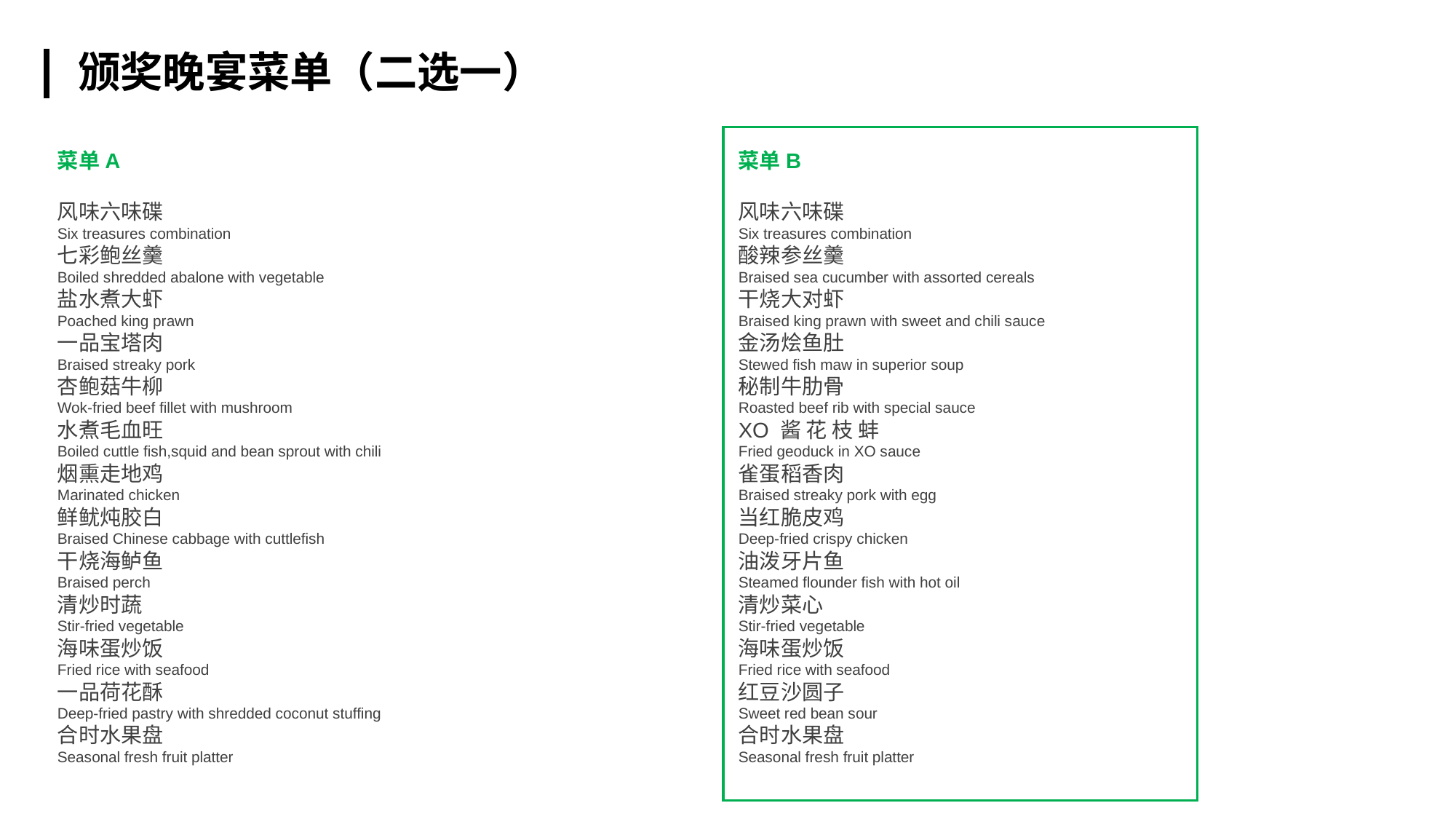

颁奖晚宴菜单（二选一）

菜单A

风味六味碟
Six treasures combination
七彩鲍丝羹
Boiled shredded abalone with vegetable
盐水煮大虾
Poached king prawn
一品宝塔肉
Braised streaky pork
杏鲍菇牛柳
Wok-fried beef fillet with mushroom
水煮毛血旺
Boiled cuttle fish,squid and bean sprout with chili
烟熏走地鸡
Marinated chicken
鲜鱿炖胶白
Braised Chinese cabbage with cuttlefish
干烧海鲈鱼
Braised perch
清炒时蔬
Stir-fried vegetable
海味蛋炒饭
Fried rice with seafood
一品荷花酥
Deep-fried pastry with shredded coconut stuffing
合时水果盘
Seasonal fresh fruit platter
菜单B

风味六味碟
Six treasures combination
酸辣参丝羹
Braised sea cucumber with assorted cereals
干烧大对虾
Braised king prawn with sweet and chili sauce
金汤烩鱼肚
Stewed fish maw in superior soup
秘制牛肋骨
Roasted beef rib with special sauce
XO 酱 花 枝 蚌
Fried geoduck in XO sauce
雀蛋稻香肉
Braised streaky pork with egg
当红脆皮鸡
Deep-fried crispy chicken
油泼牙片鱼
Steamed flounder fish with hot oil
清炒菜心
Stir-fried vegetable
海味蛋炒饭
Fried rice with seafood
红豆沙圆子
Sweet red bean sour
合时水果盘
Seasonal fresh fruit platter